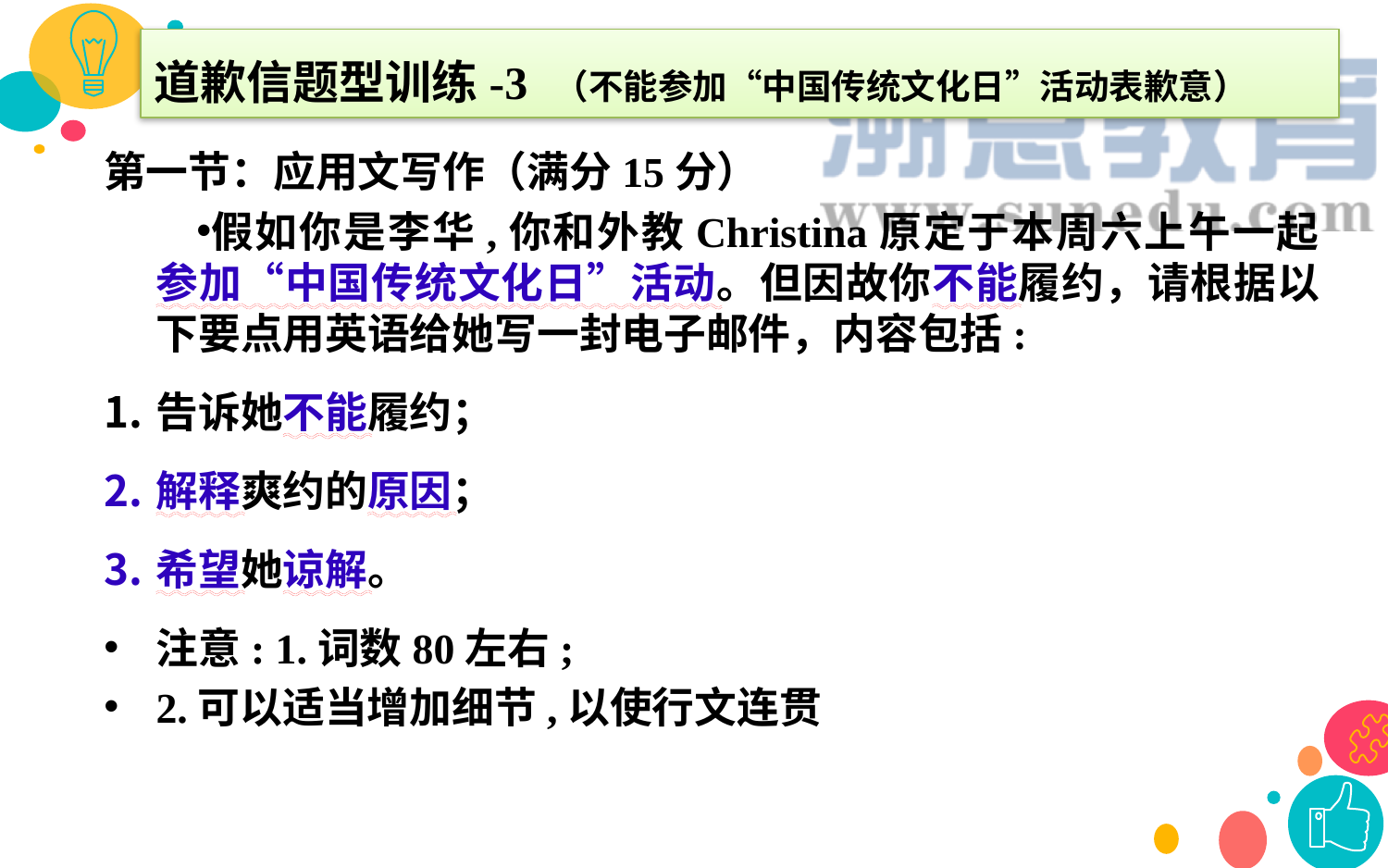

道歉信题型训练-3 （不能参加“中国传统文化日”活动表歉意）
第一节：应用文写作（满分15分）
假如你是李华,你和外教Christina原定于本周六上午一起参加“中国传统文化日”活动。但因故你不能履约，请根据以下要点用英语给她写一封电子邮件，内容包括:
告诉她不能履约；
解释爽约的原因；
希望她谅解。
注意: 1.词数80左右;
2.可以适当增加细节,以使行文连贯